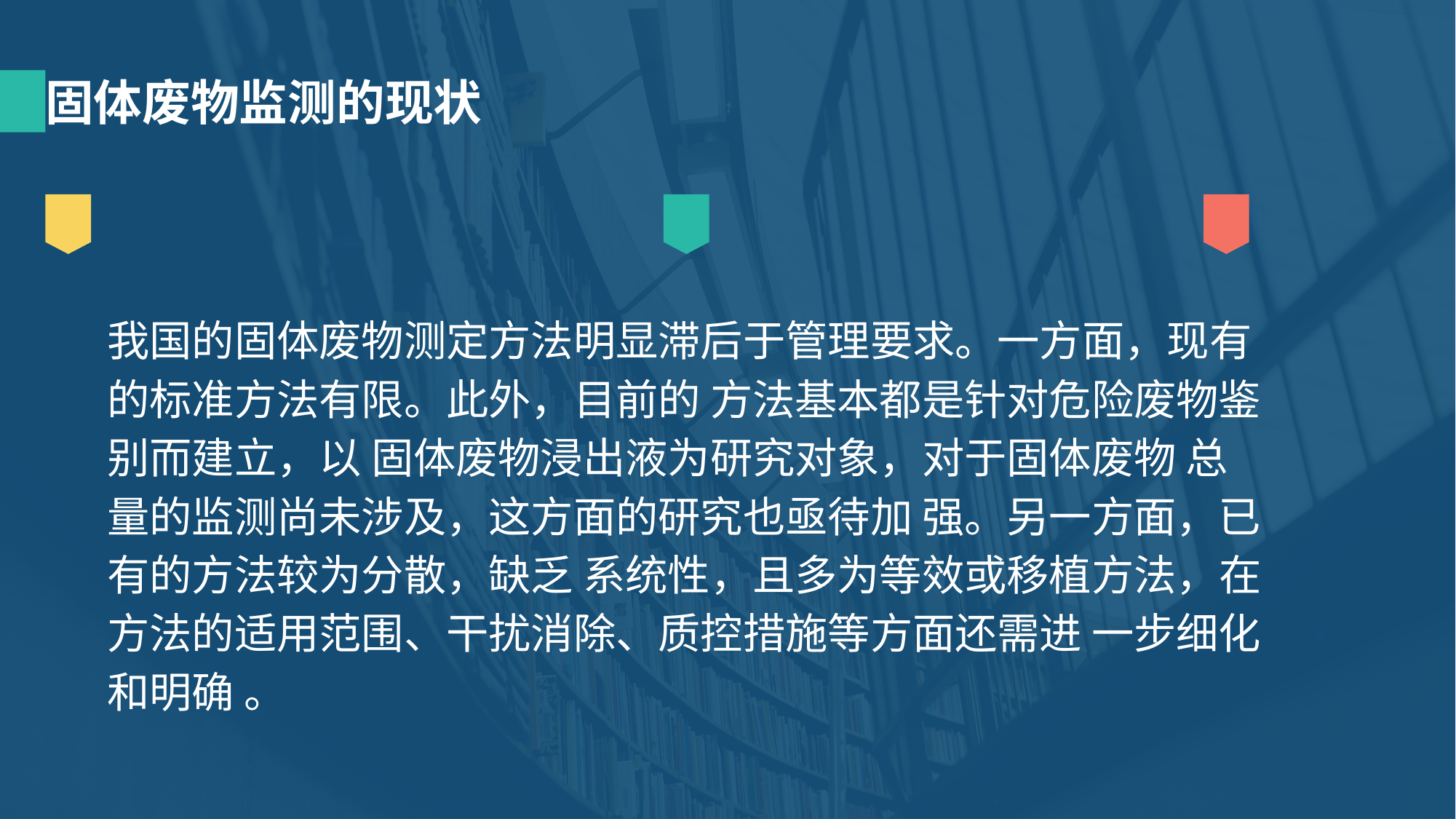

固体废物监测的现状

我国的固体废物测定方法明显滞后于管理要求。一方面，现有的标准方法有限。此外，目前的 方法基本都是针对危险废物鉴别而建立，以 固体废物浸出液为研究对象，对于固体废物 总量的监测尚未涉及，这方面的研究也亟待加 强。另一方面，已有的方法较为分散，缺乏 系统性，且多为等效或移植方法，在方法的适用范围、干扰消除、质控措施等方面还需进 一步细化和明确 。